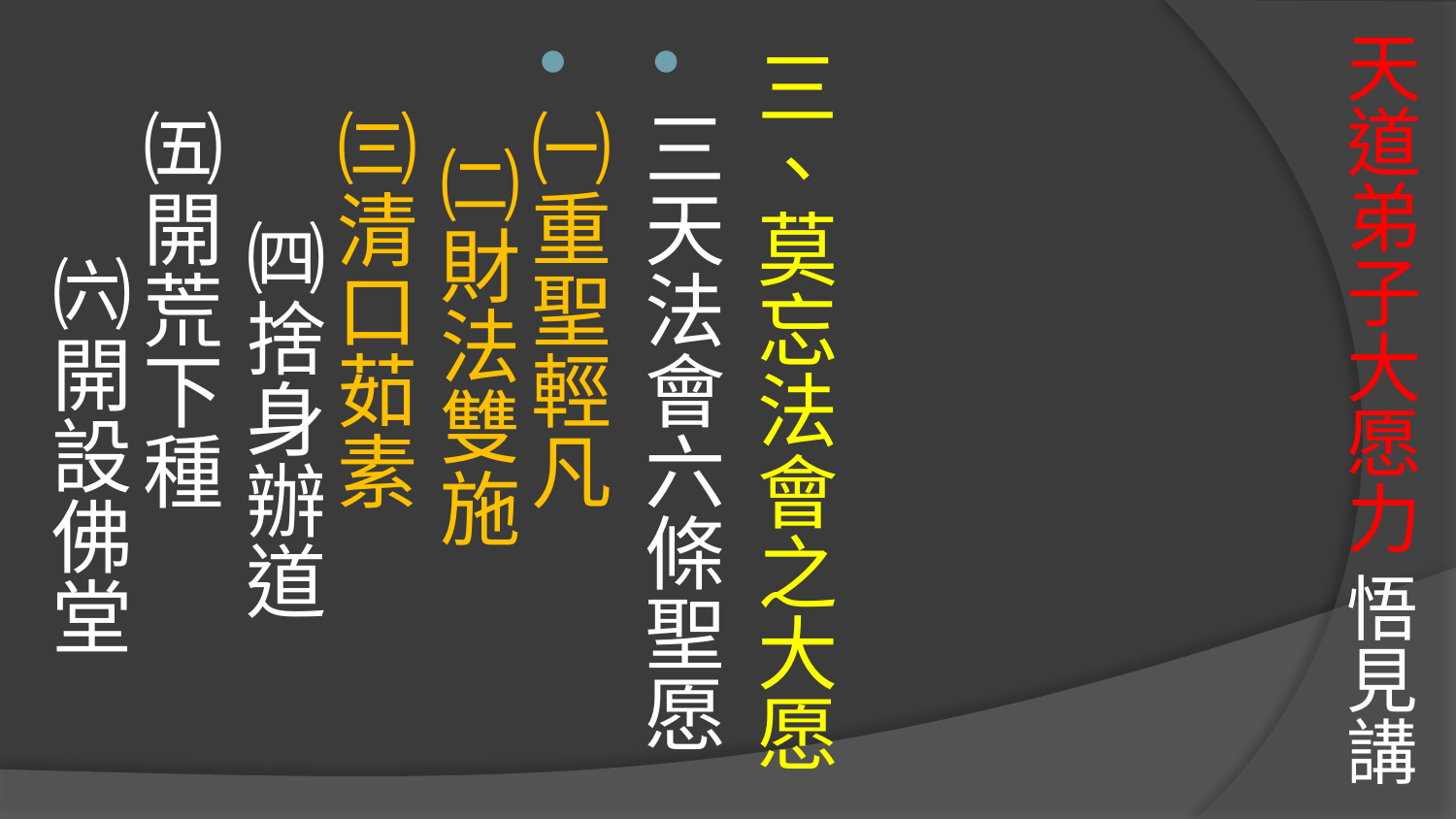

# 天道弟子大愿力 悟見講
三、莫忘法會之大愿
三天法會六條聖愿
㈠重聖輕凡                 ㈡財法雙施
㈢清口茹素                     ㈣捨身辦道
㈤開荒下種                       ㈥開設佛堂